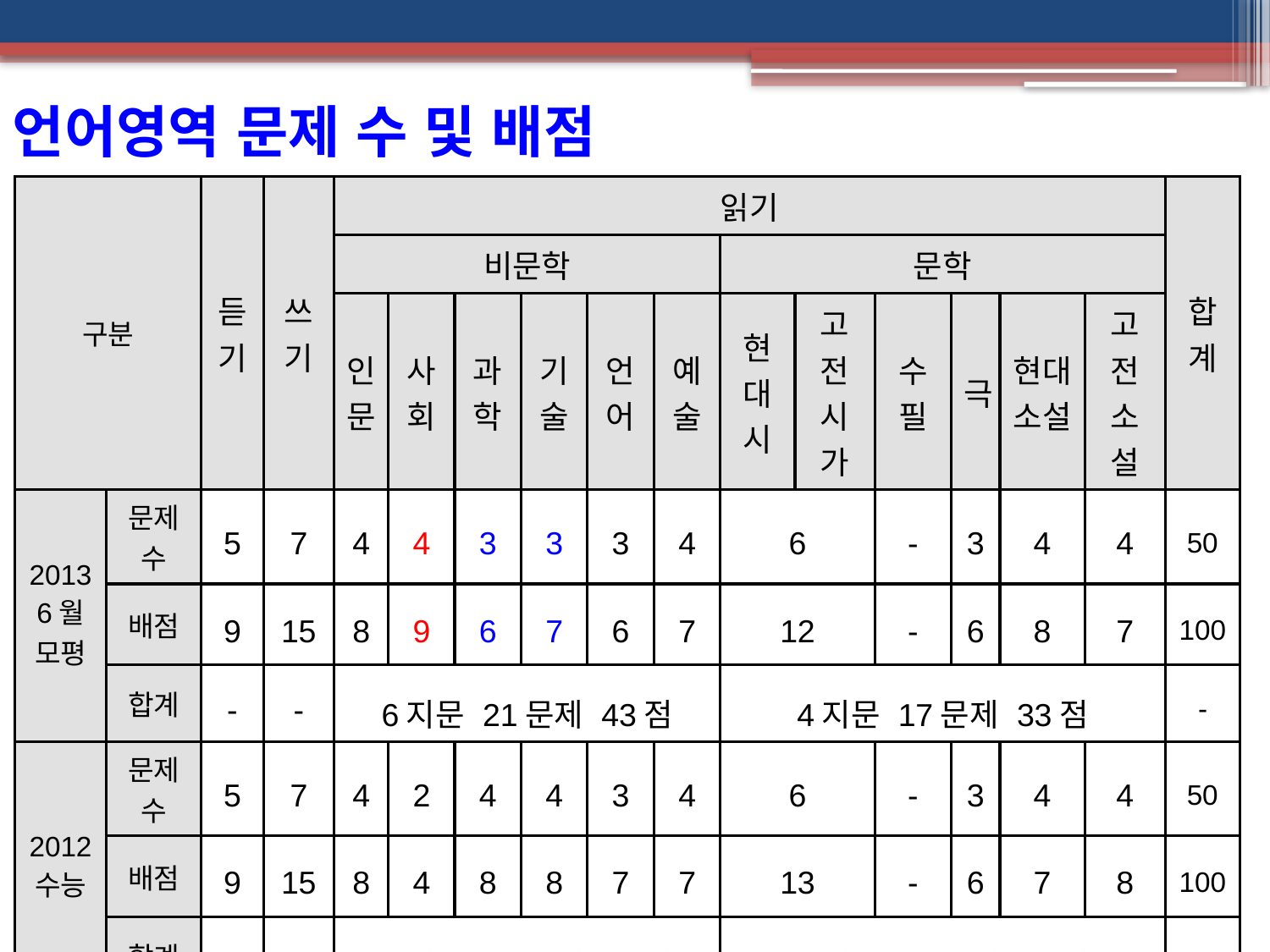

언어영역 문제 수 및 배점
| 구분 |  | 듣기 | 쓰기 | 읽기 |  |  |  |  |  |  |  |  |  |  |  | 합계 |
| --- | --- | --- | --- | --- | --- | --- | --- | --- | --- | --- | --- | --- | --- | --- | --- | --- |
|  |  |  |  | 비문학 |  |  |  |  |  | 문학 |  |  |  |  |  |  |
|  |  |  |  | 인문 | 사회 | 과학 | 기술 | 언어 | 예술 | 현대시 | 고전시가 | 수필 | 극 | 현대 소설 | 고전 소설 |  |
| 2013 6월 모평 | 문제수 | 5 | 7 | 4 | 4 | 3 | 3 | 3 | 4 | 6 |  | - | 3 | 4 | 4 | 50 |
|  | 배점 | 9 | 15 | 8 | 9 | 6 | 7 | 6 | 7 | 12 |  | - | 6 | 8 | 7 | 100 |
|  | 합계 | - | - | 6지문 21문제 43점 |  |  |  |  |  | 4지문 17문제 33점 |  |  |  |  |  | - |
| 2012 수능 | 문제수 | 5 | 7 | 4 | 2 | 4 | 4 | 3 | 4 | 6 |  | - | 3 | 4 | 4 | 50 |
|  | 배점 | 9 | 15 | 8 | 4 | 8 | 8 | 7 | 7 | 13 |  | - | 6 | 7 | 8 | 100 |
|  | 합계 | - | - | 6지문 21문제 42점 |  |  |  |  |  | 4지문 17문제 34점 |  |  |  |  |  | - |